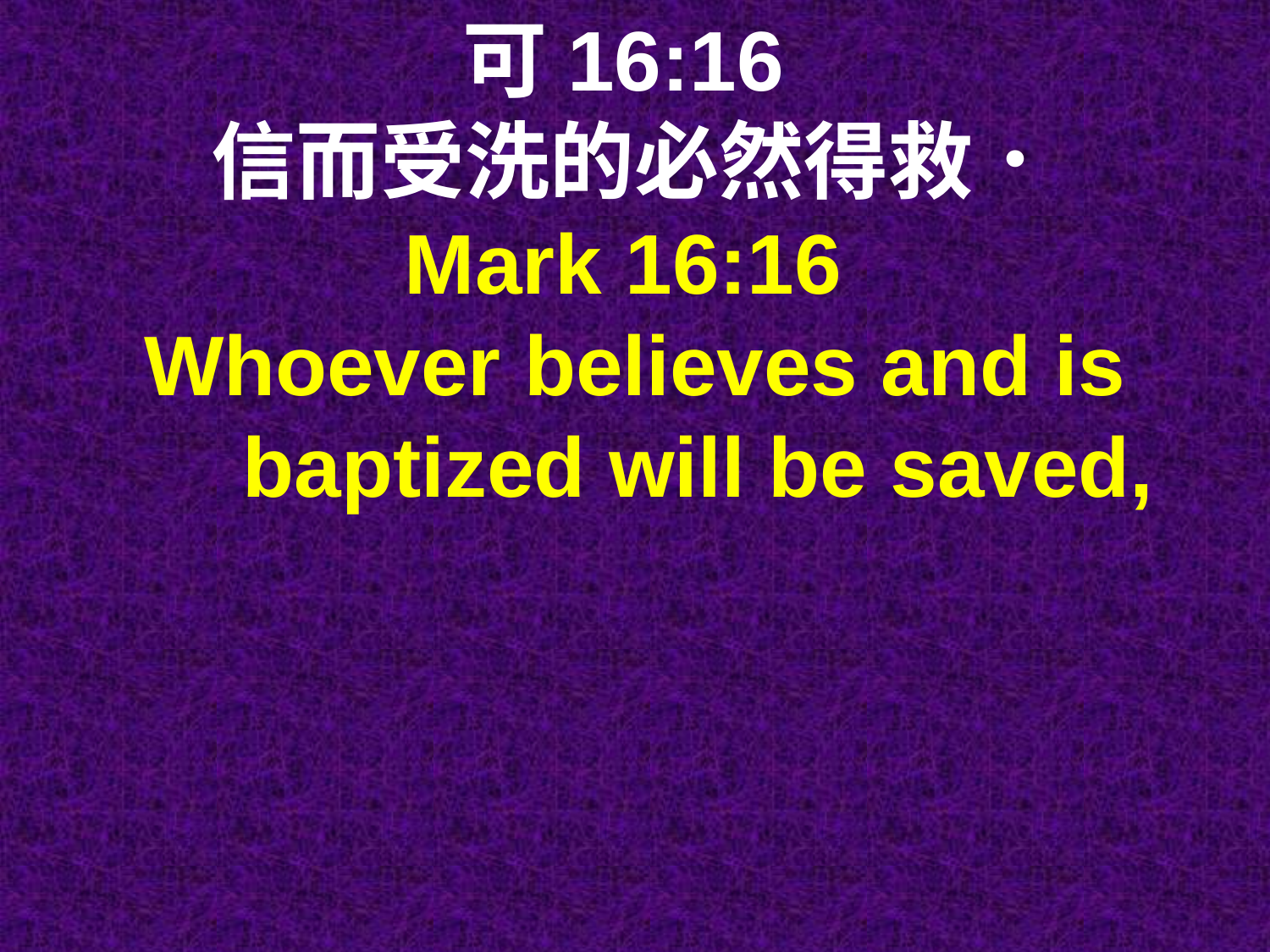

可16:16
信而受洗的必然得救．
Mark 16:16
Whoever believes and is baptized will be saved,